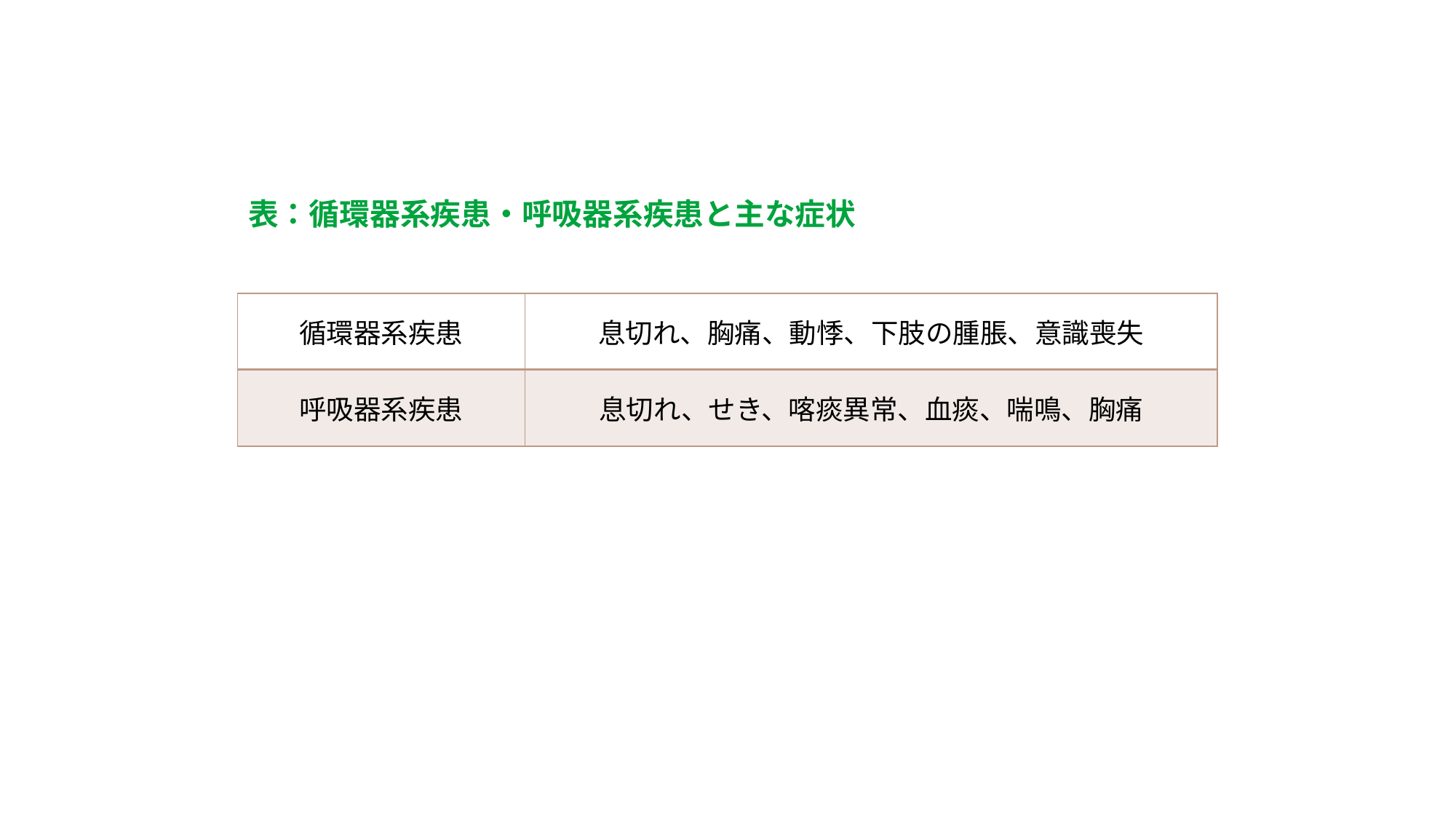

表：循環器系疾患・呼吸器系疾患と主な症状
| 循環器系疾患 | 息切れ、胸痛、動悸、下肢の腫脹、意識喪失 |
| --- | --- |
| 呼吸器系疾患 | 息切れ、せき、喀痰異常、血痰、喘鳴、胸痛 |